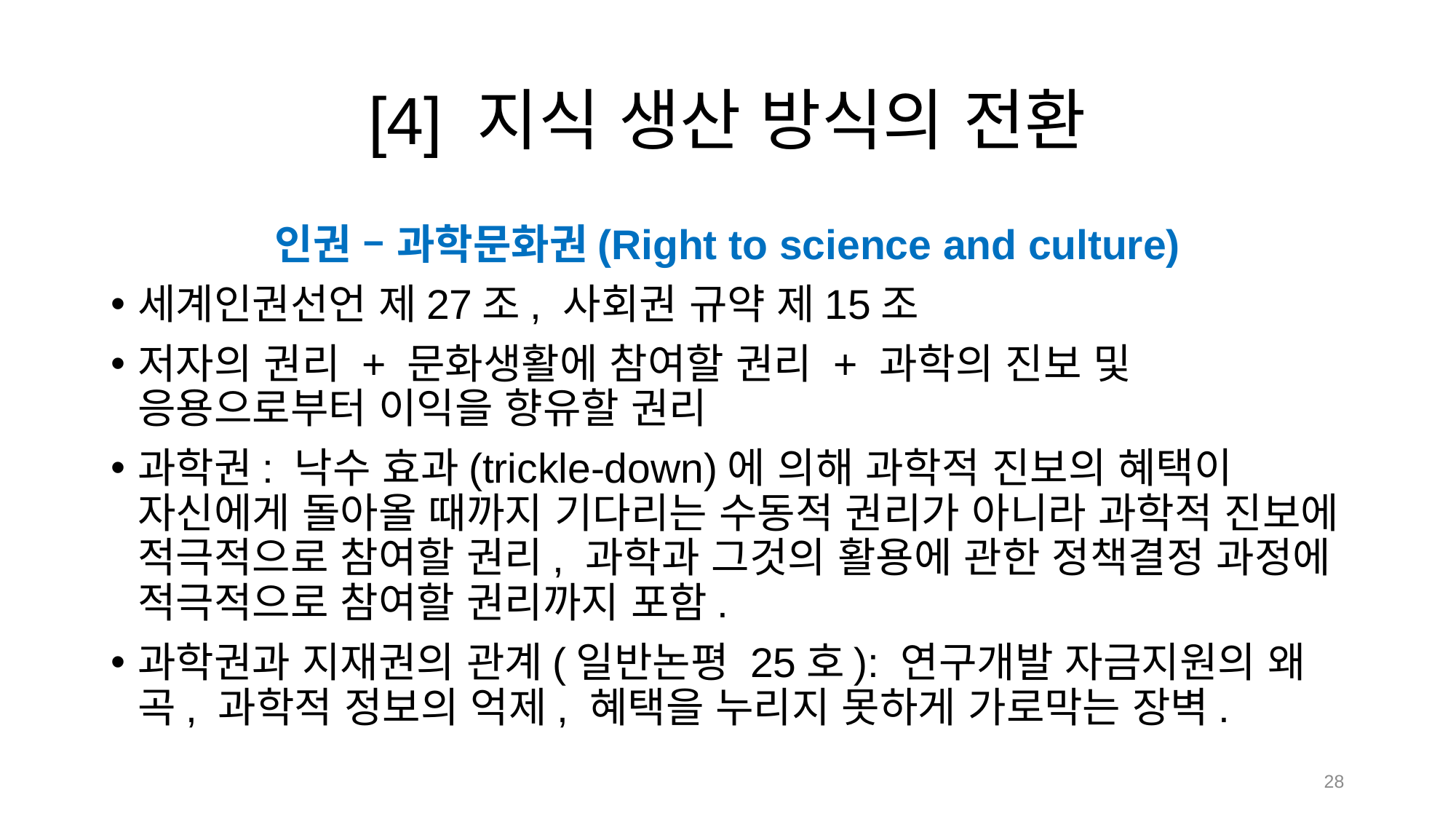

# [4] 지식 생산 방식의 전환
인권 – 과학문화권(Right to science and culture)
세계인권선언 제27조, 사회권 규약 제15조
저자의 권리 + 문화생활에 참여할 권리 + 과학의 진보 및 응용으로부터 이익을 향유할 권리
과학권: 낙수 효과(trickle-down)에 의해 과학적 진보의 혜택이 자신에게 돌아올 때까지 기다리는 수동적 권리가 아니라 과학적 진보에 적극적으로 참여할 권리, 과학과 그것의 활용에 관한 정책결정 과정에 적극적으로 참여할 권리까지 포함.
과학권과 지재권의 관계(일반논평 25호): 연구개발 자금지원의 왜곡, 과학적 정보의 억제, 혜택을 누리지 못하게 가로막는 장벽.

28